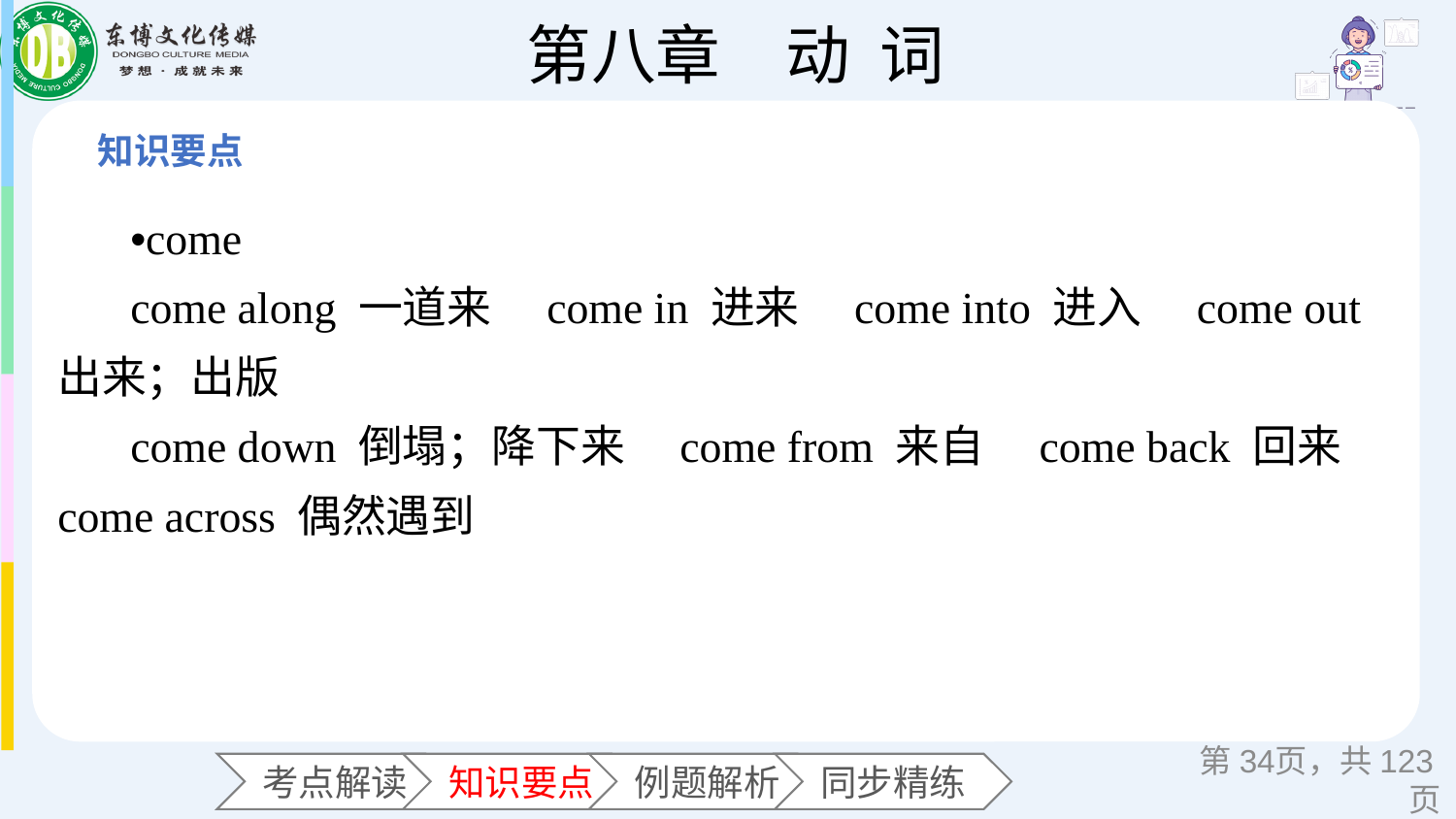

•come
come along 一道来　come in 进来　come into 进入　come out 出来；出版
come down 倒塌；降下来　come from 来自　come back 回来　come across 偶然遇到

第34页，共123页